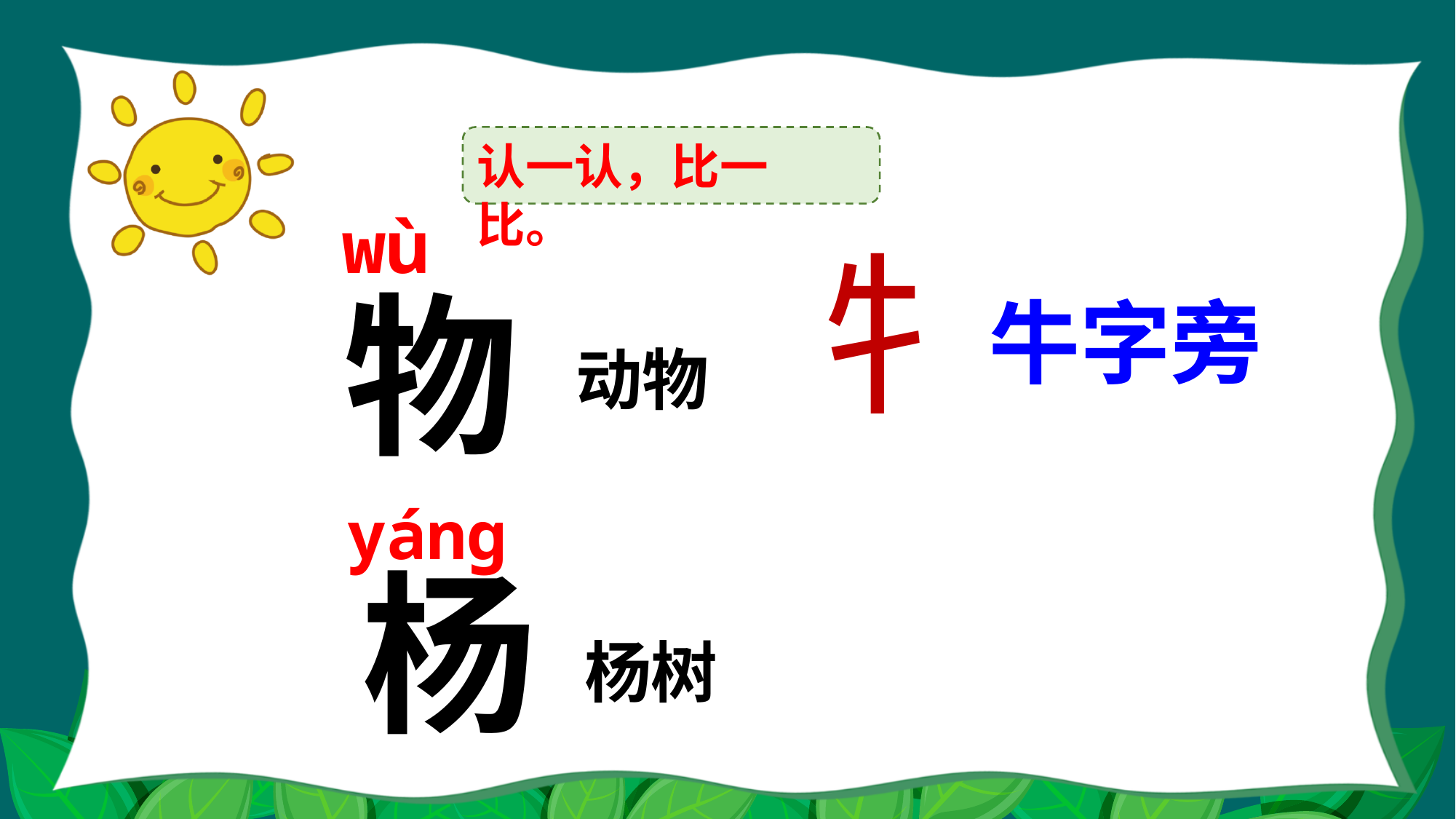

认一认，比一比。
wù
牜
物
牛字旁
动物
yánɡ
杨
杨树